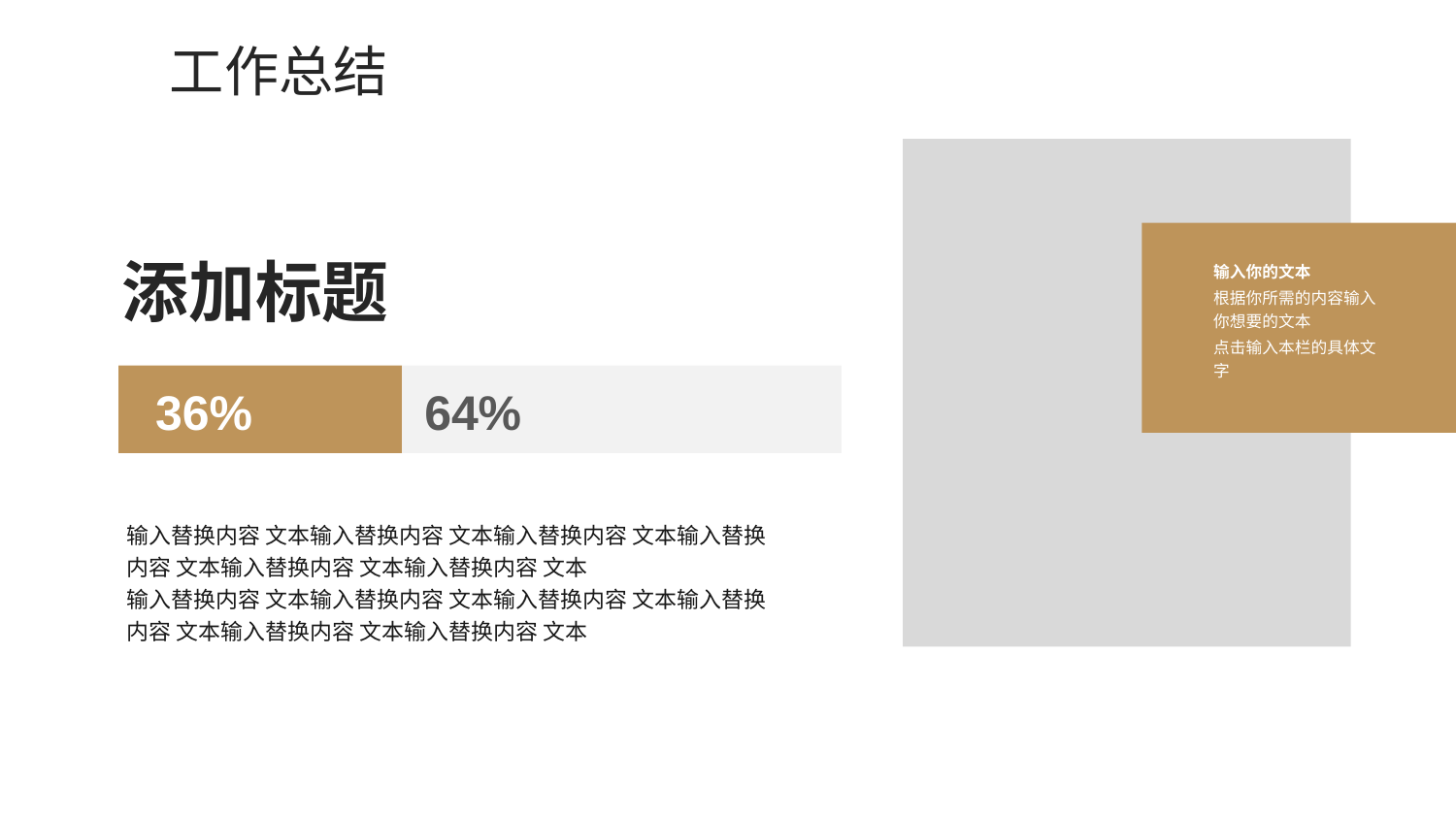

工作总结

添加标题
输入你的文本
根据你所需的内容输入你想要的文本
点击输入本栏的具体文字

36%
64%
输入替换内容 文本输入替换内容 文本输入替换内容 文本输入替换内容 文本输入替换内容 文本输入替换内容 文本
输入替换内容 文本输入替换内容 文本输入替换内容 文本输入替换内容 文本输入替换内容 文本输入替换内容 文本